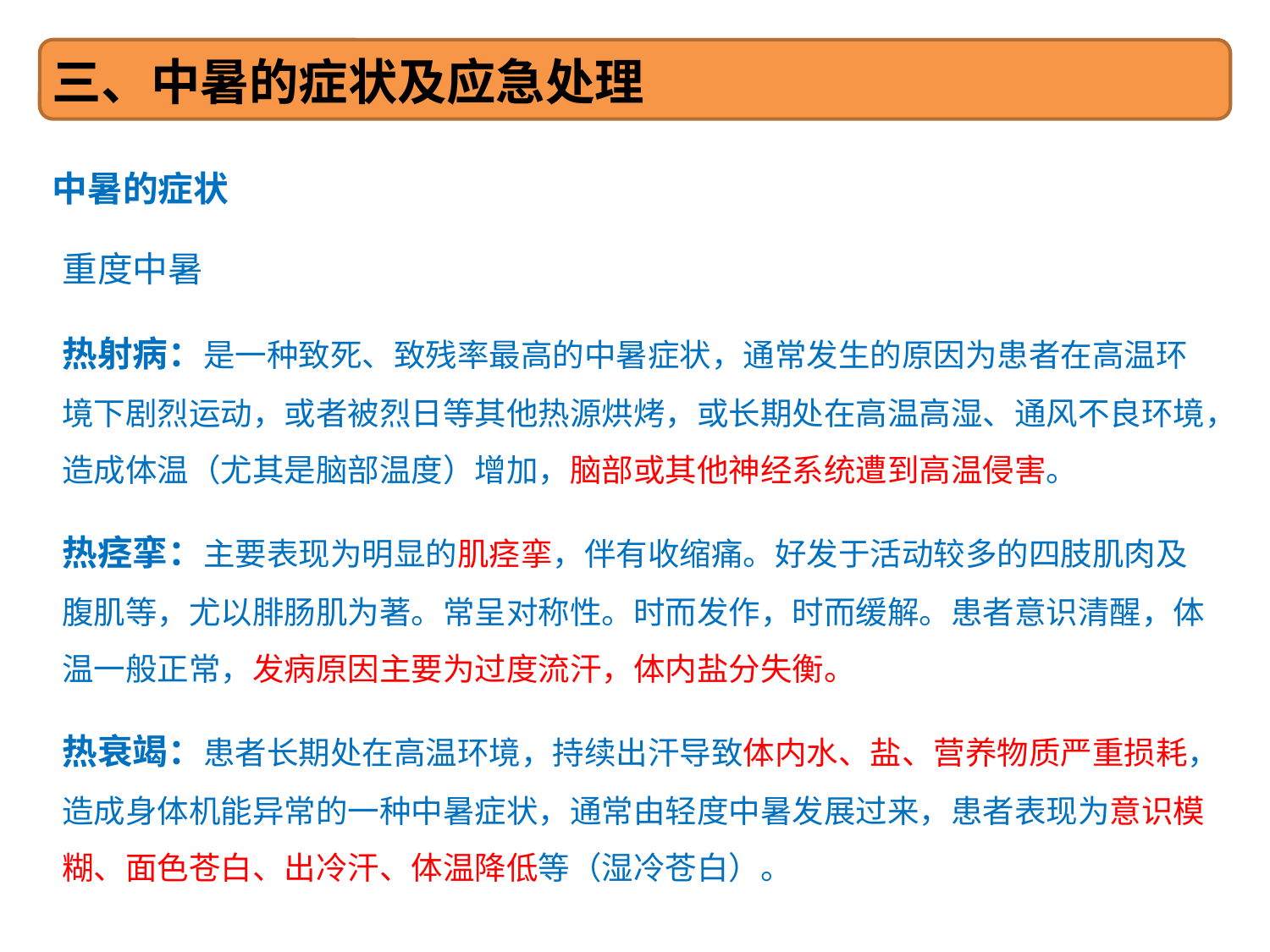

三、中暑的症状及应急处理
中暑的症状
重度中暑
热射病：是一种致死、致残率最高的中暑症状，通常发生的原因为患者在高温环境下剧烈运动，或者被烈日等其他热源烘烤，或长期处在高温高湿、通风不良环境，造成体温（尤其是脑部温度）增加，脑部或其他神经系统遭到高温侵害。
热痉挛：主要表现为明显的肌痉挛，伴有收缩痛。好发于活动较多的四肢肌肉及腹肌等，尤以腓肠肌为著。常呈对称性。时而发作，时而缓解。患者意识清醒，体温一般正常，发病原因主要为过度流汗，体内盐分失衡。
热衰竭：患者长期处在高温环境，持续出汗导致体内水、盐、营养物质严重损耗，造成身体机能异常的一种中暑症状，通常由轻度中暑发展过来，患者表现为意识模糊、面色苍白、出冷汗、体温降低等（湿冷苍白）。